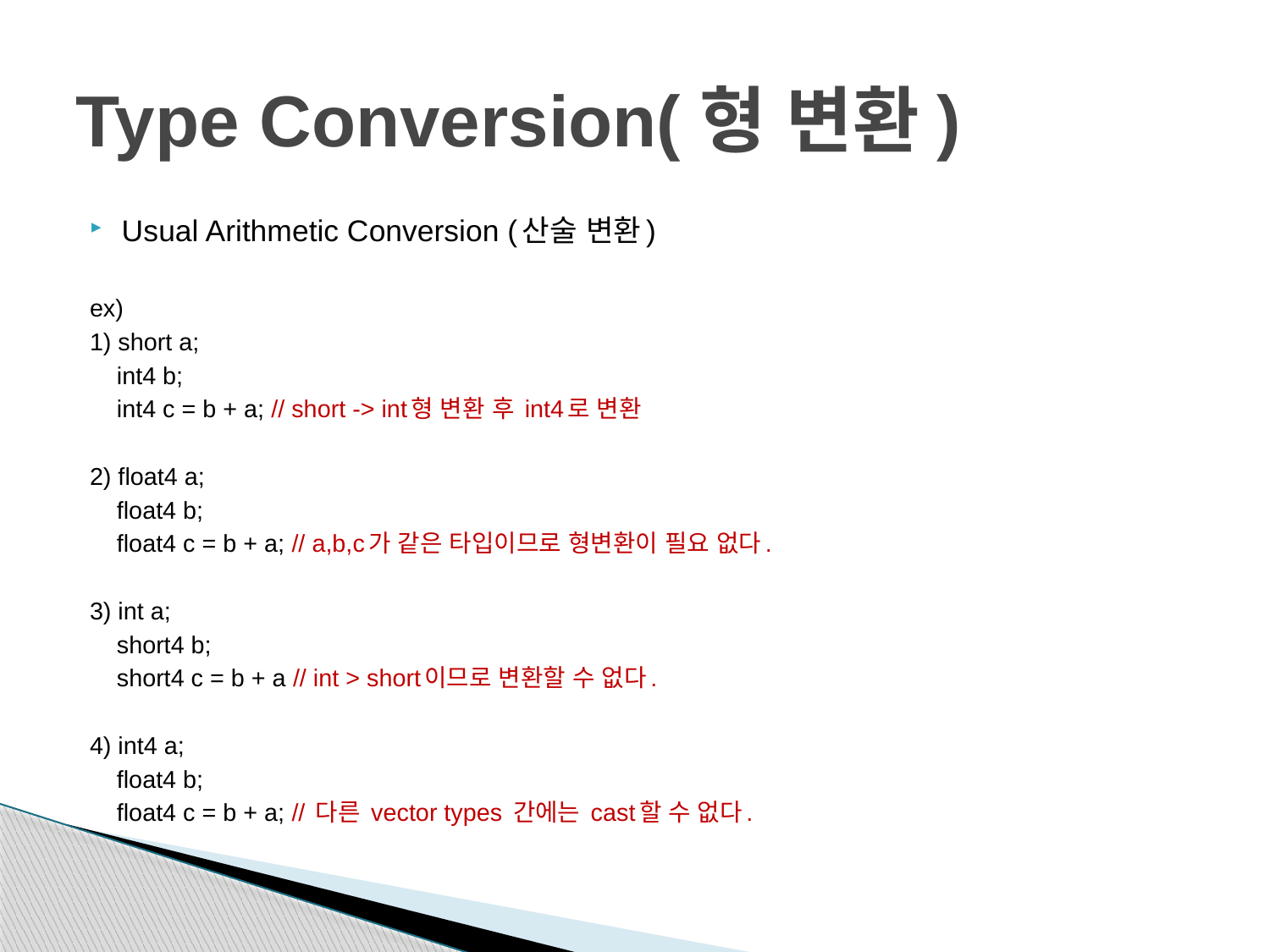

# Type Conversion(형 변환)
Usual Arithmetic Conversion (산술 변환)

ex)
1) short a;
    int4 b;
    int4 c = b + a; // short -> int형 변환 후 int4로 변환

2) float4 a;
    float4 b;
    float4 c = b + a; // a,b,c가 같은 타입이므로 형변환이 필요 없다.

3) int a;
    short4 b;
    short4 c = b + a // int > short이므로 변환할 수 없다.

4) int4 a;
    float4 b;
    float4 c = b + a; // 다른 vector types 간에는 cast할 수 없다.